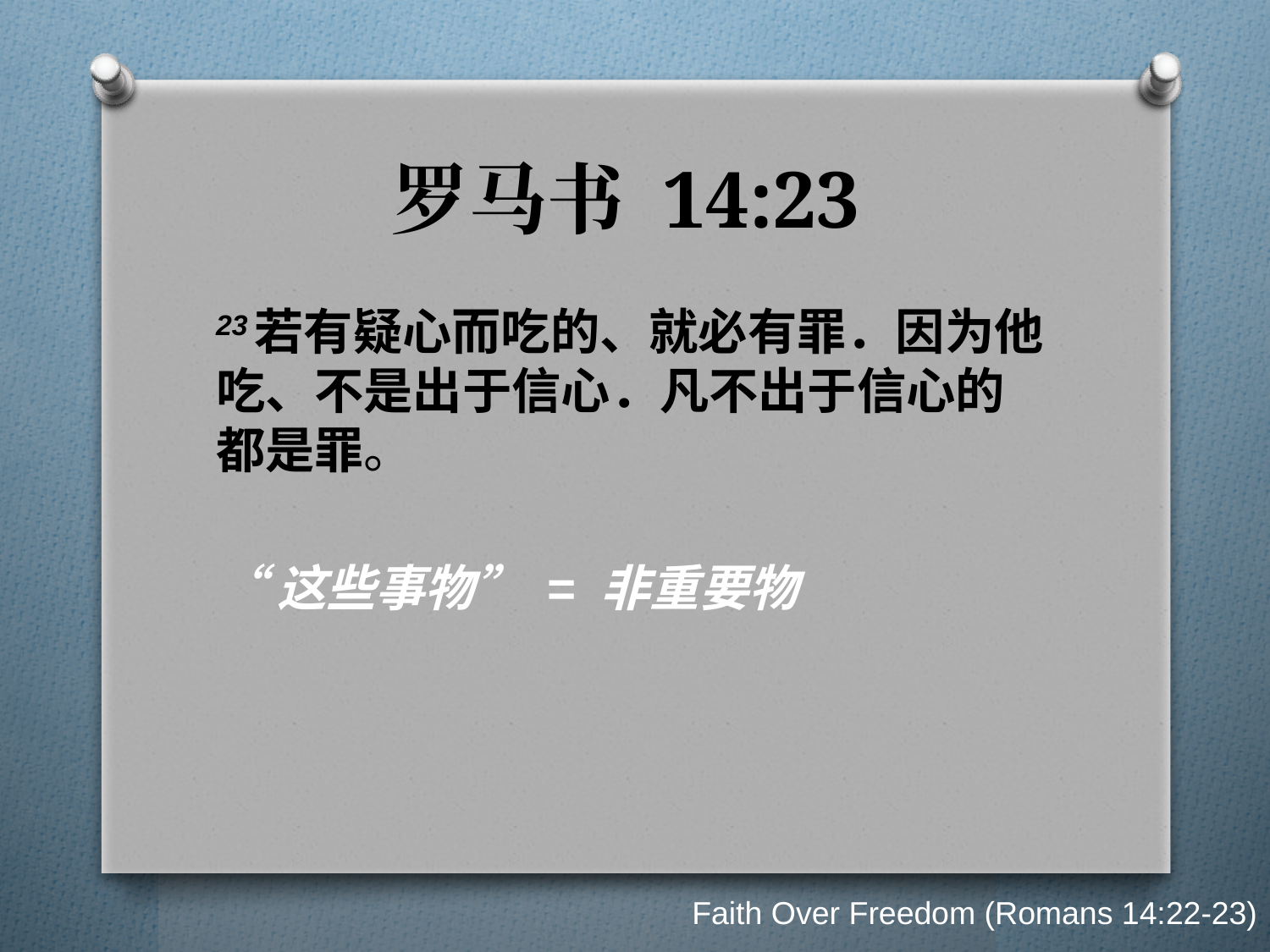

# 罗马书 14:23
23若有疑心而吃的、就必有罪．因为他吃、不是出于信心．凡不出于信心的都是罪。

“这些事物” = 非重要物
Faith Over Freedom (Romans 14:22-23)